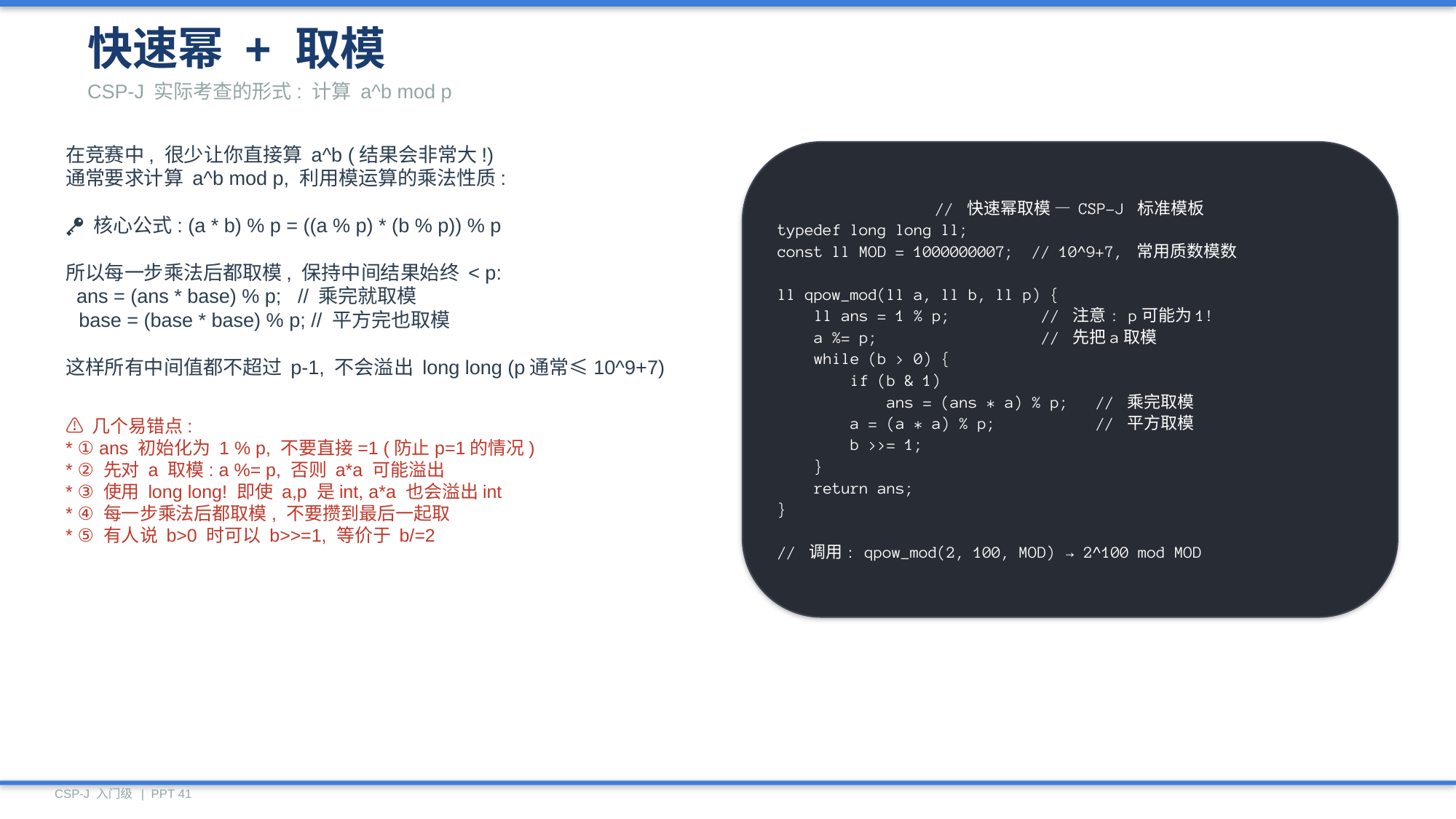

快速幂 + 取模
CSP-J 实际考查的形式: 计算 a^b mod p
在竞赛中, 很少让你直接算 a^b (结果会非常大!)
通常要求计算 a^b mod p, 利用模运算的乘法性质:
🔑 核心公式: (a * b) % p = ((a % p) * (b % p)) % p
所以每一步乘法后都取模, 保持中间结果始终 < p:
  ans = (ans * base) % p;   // 乘完就取模
  base = (base * base) % p; // 平方完也取模
这样所有中间值都不超过 p-1, 不会溢出 long long (p通常≤10^9+7)
// 快速幂取模 — CSP-J 标准模板
typedef long long ll;
const ll MOD = 1000000007;  // 10^9+7, 常用质数模数

ll qpow_mod(ll a, ll b, ll p) {
    ll ans = 1 % p;          // 注意: p可能为1!
    a %= p;                  // 先把a取模
    while (b > 0) {
        if (b & 1)
            ans = (ans * a) % p;   // 乘完取模
        a = (a * a) % p;           // 平方取模
        b >>= 1;
    }
    return ans;
}

// 调用: qpow_mod(2, 100, MOD) → 2^100 mod MOD
⚠️ 几个易错点:
* ① ans 初始化为 1 % p, 不要直接=1 (防止p=1的情况)
* ② 先对 a 取模: a %= p, 否则 a*a 可能溢出
* ③ 使用 long long! 即使 a,p 是int, a*a 也会溢出int
* ④ 每一步乘法后都取模, 不要攒到最后一起取
* ⑤ 有人说 b>0 时可以 b>>=1, 等价于 b/=2

CSP-J 入门级  |  PPT 41